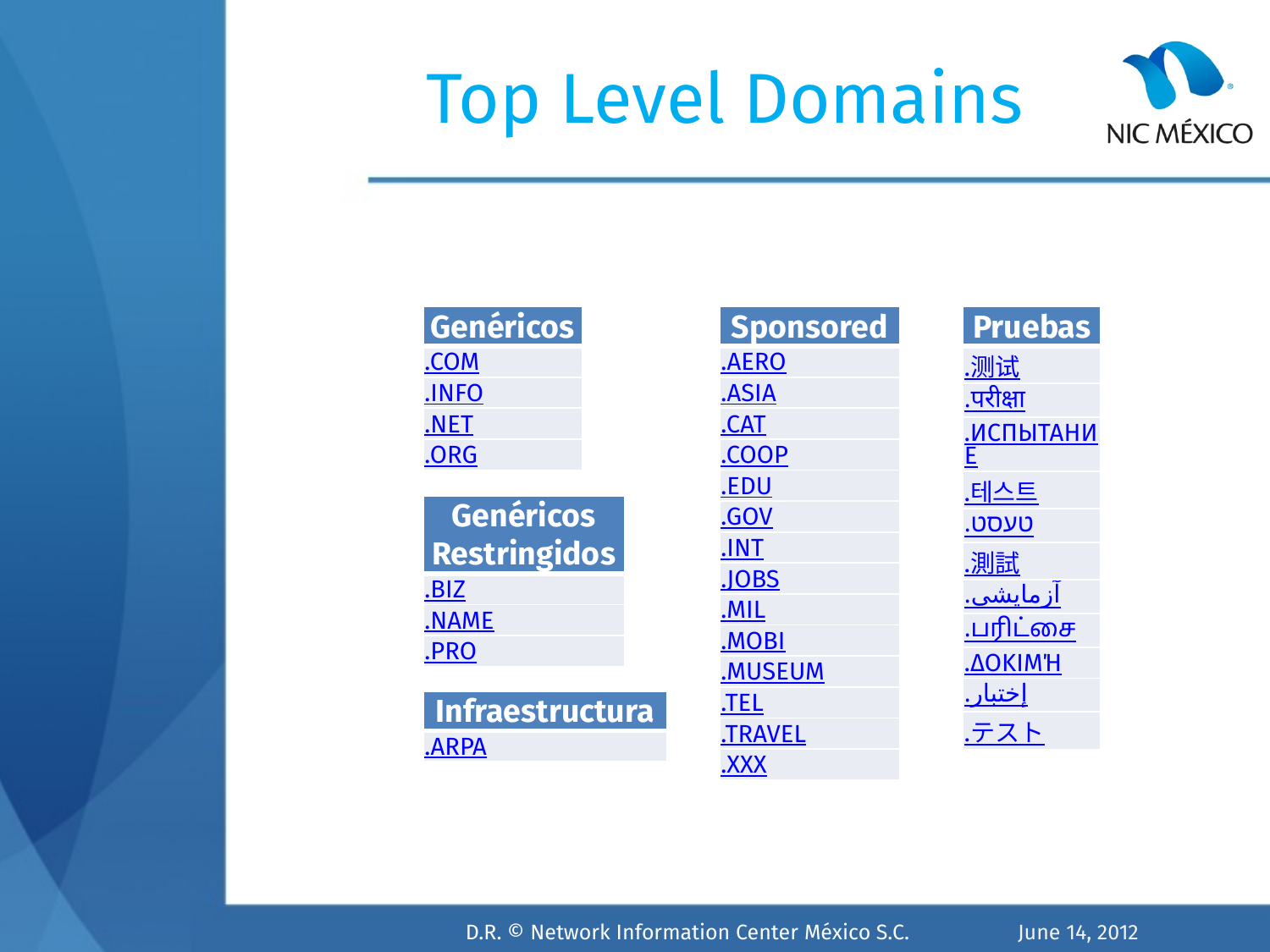

# Top Level Domains
| Genéricos |
| --- |
| .COM |
| .INFO |
| .NET |
| .ORG |
| Sponsored |
| --- |
| .AERO |
| .ASIA |
| .CAT |
| .COOP |
| .EDU |
| .GOV |
| .INT |
| .JOBS |
| .MIL |
| .MOBI |
| .MUSEUM |
| .TEL |
| .TRAVEL |
| .XXX |
| Pruebas |
| --- |
| .测试 |
| .परीक्षा |
| .ИСПЫТАНИЕ |
| .테스트 |
| .טעסט |
| .測試 |
| .آزمایشی |
| .பரிட்சை |
| .ΔΟΚΙΜΉ |
| .إختبار |
| .テスト |
| Genéricos Restringidos |
| --- |
| .BIZ |
| .NAME |
| .PRO |
| Infraestructura |
| --- |
| .ARPA |